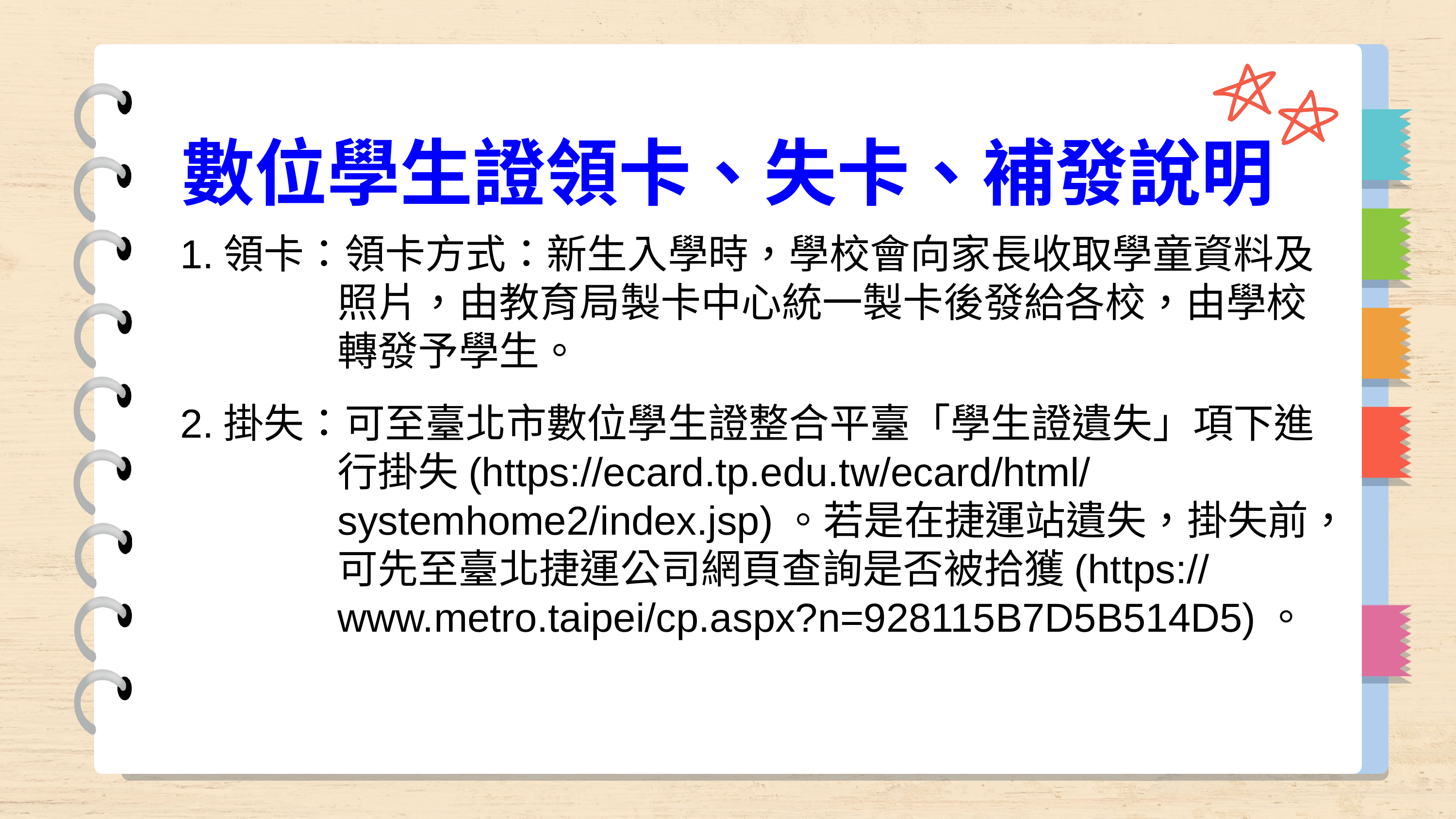

數位學生證領卡、失卡、補發說明
1.領卡：領卡方式：新生入學時，學校會向家長收取學童資料及照片，由教育局製卡中心統一製卡後發給各校，由學校轉發予學生。
2.掛失：可至臺北市數位學生證整合平臺「學生證遺失」項下進行掛失(https://ecard.tp.edu.tw/ecard/html/systemhome2/index.jsp)。若是在捷運站遺失，掛失前，可先至臺北捷運公司網頁查詢是否被拾獲(https://www.metro.taipei/cp.aspx?n=928115B7D5B514D5)。